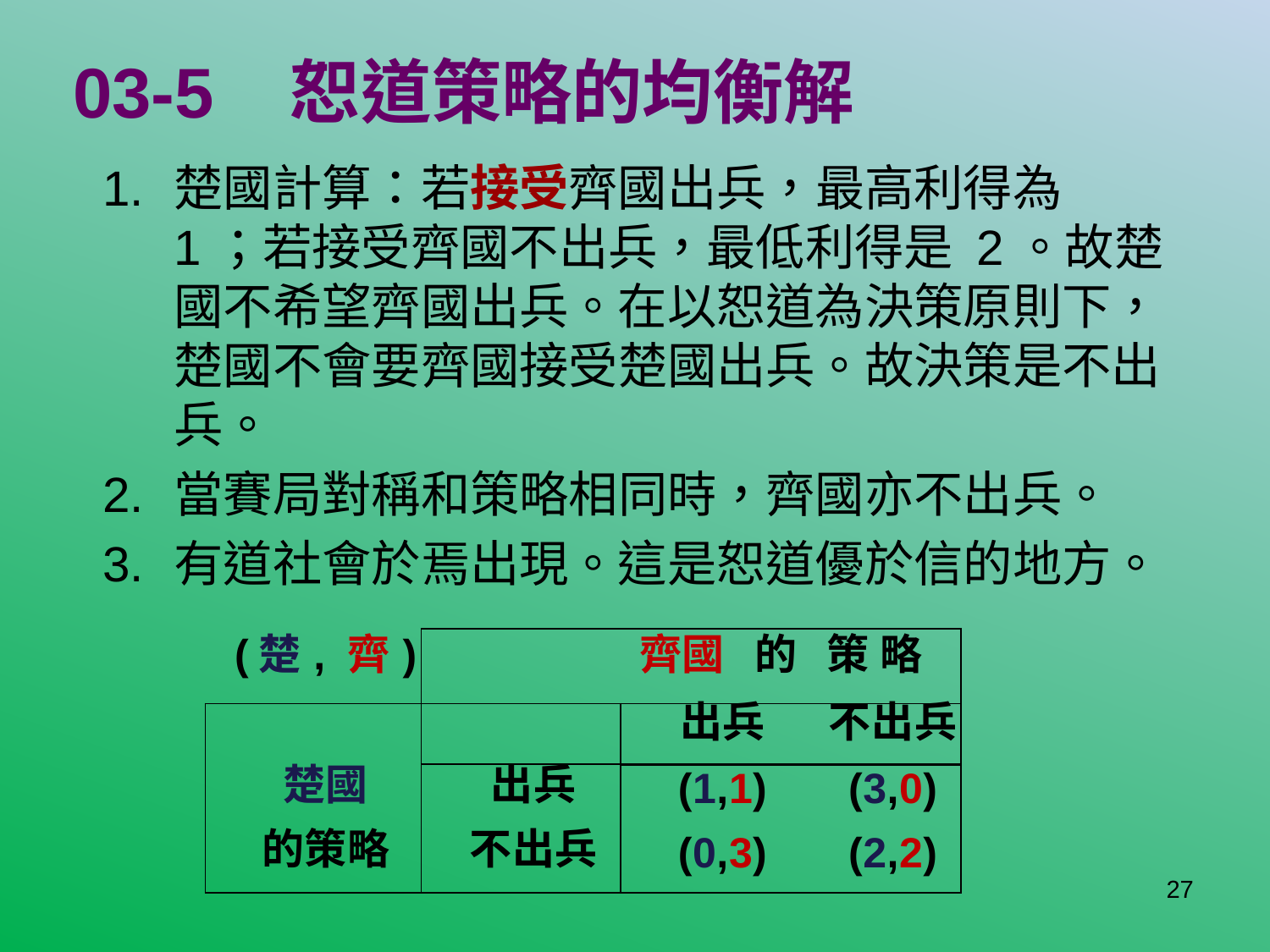

# 03-5   恕道策略的均衡解
楚國計算：若接受齊國出兵，最高利得為 1；若接受齊國不出兵，最低利得是 2。故楚國不希望齊國出兵。在以恕道為決策原則下，楚國不會要齊國接受楚國出兵。故決策是不出兵。
當賽局對稱和策略相同時，齊國亦不出兵。
有道社會於焉出現。這是恕道優於信的地方。
| (楚, 齊) | 齊國 的 |  | 策 略 |  |
| --- | --- | --- | --- | --- |
|  |  | 出兵 | 不出兵 |  |
| 楚國 | 出兵 | (1,1) | (3,0) |  |
| 的策略 | 不出兵 | (0,3) | (2,2) |  |
27